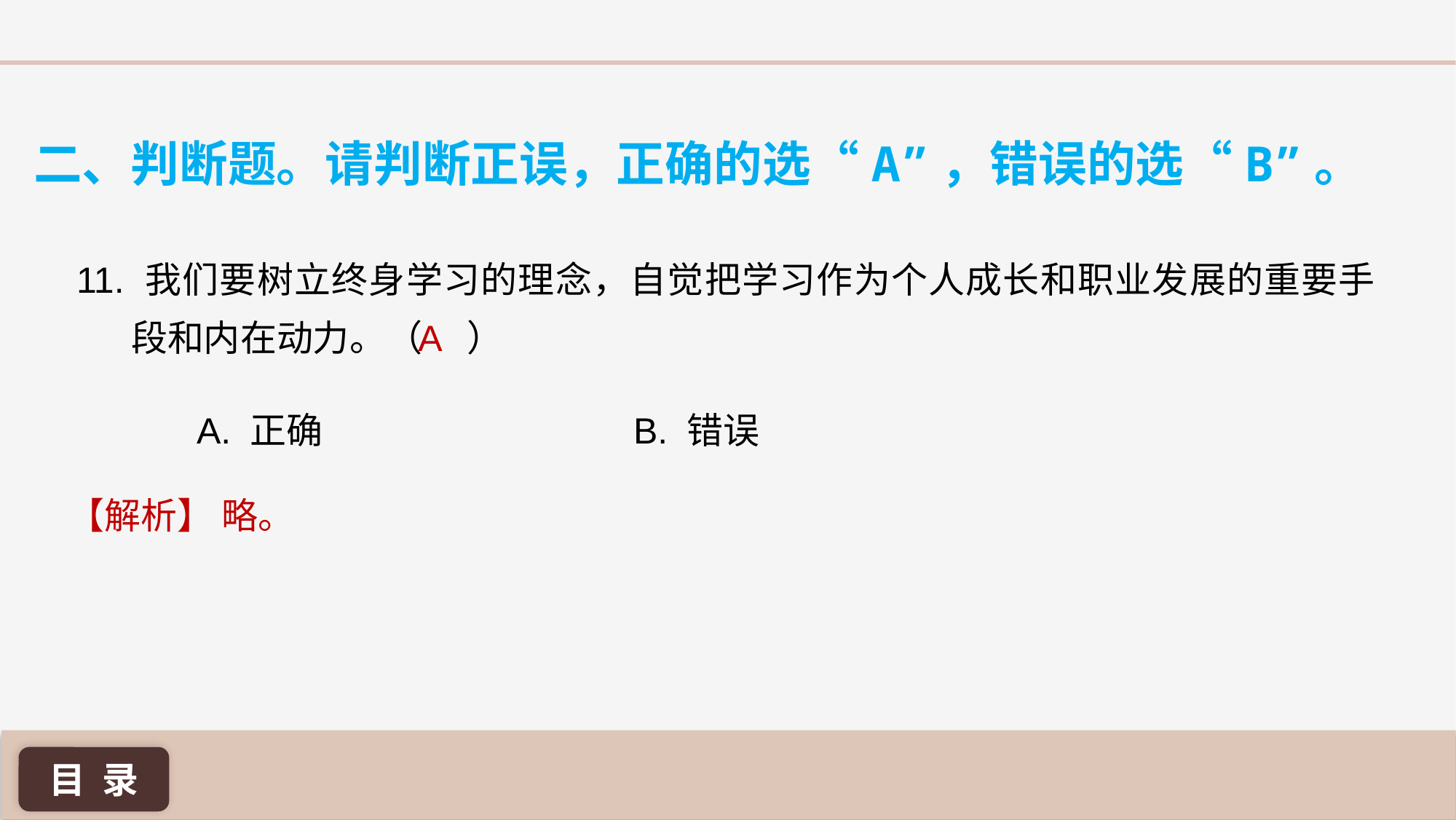

二、判断题。请判断正误，正确的选“A”，错误的选“B”。
11. 我们要树立终身学习的理念，自觉把学习作为个人成长和职业发展的重要手段和内在动力。（ 	 ）
A
A. 正确 			B. 错误
【解析】 略。